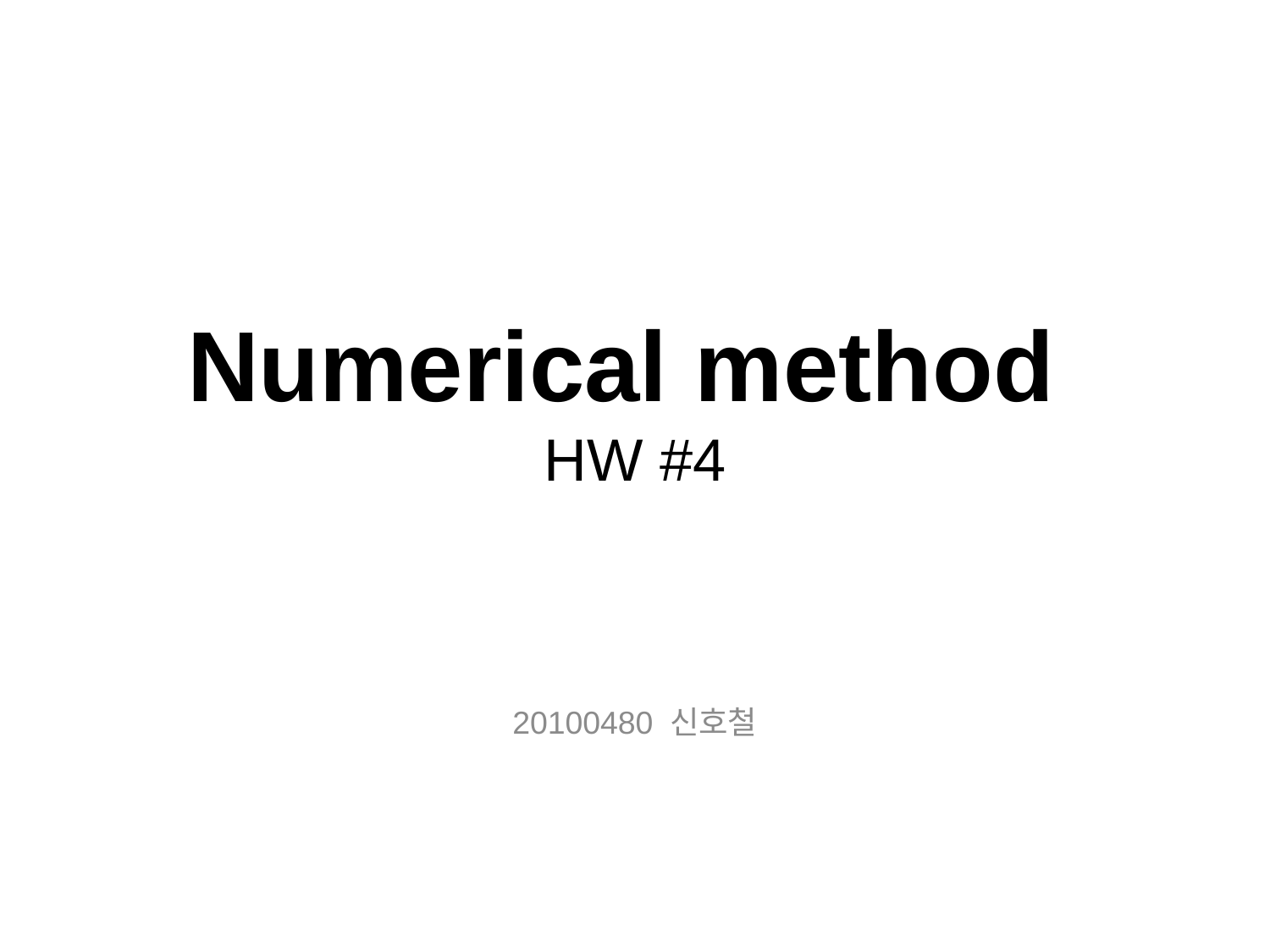

# Numerical method HW #4
20100480 신호철